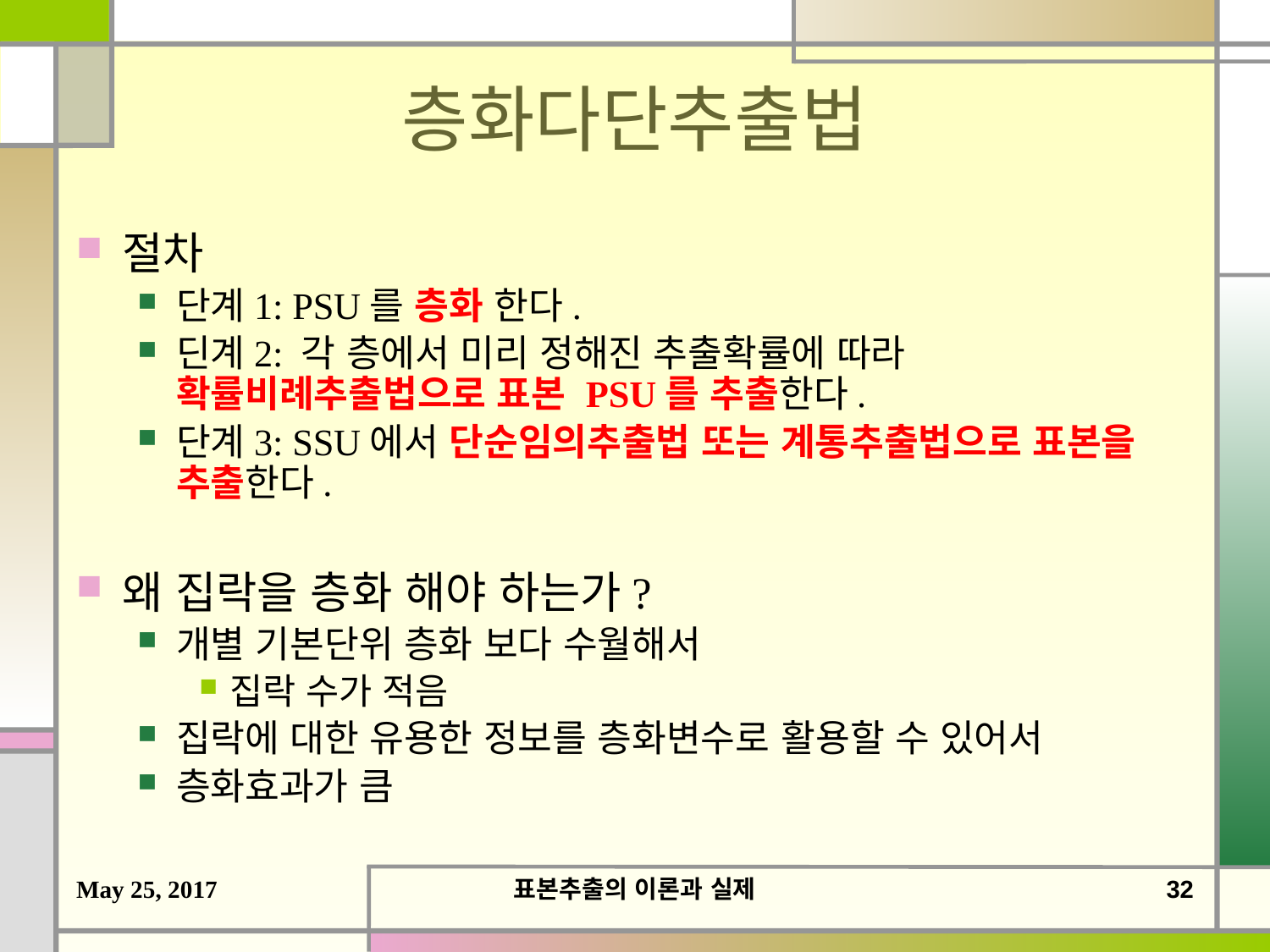

# 층화다단추출법
절차
단계1: PSU를 층화 한다.
딘계2: 각 층에서 미리 정해진 추출확률에 따라 확률비례추출법으로 표본 PSU를 추출한다.
단계3: SSU에서 단순임의추출법 또는 계통추출법으로 표본을 추출한다.

왜 집락을 층화 해야 하는가?
개별 기본단위 층화 보다 수월해서
집락 수가 적음
집락에 대한 유용한 정보를 층화변수로 활용할 수 있어서
층화효과가 큼
May 25, 2017
표본추출의 이론과 실제

32